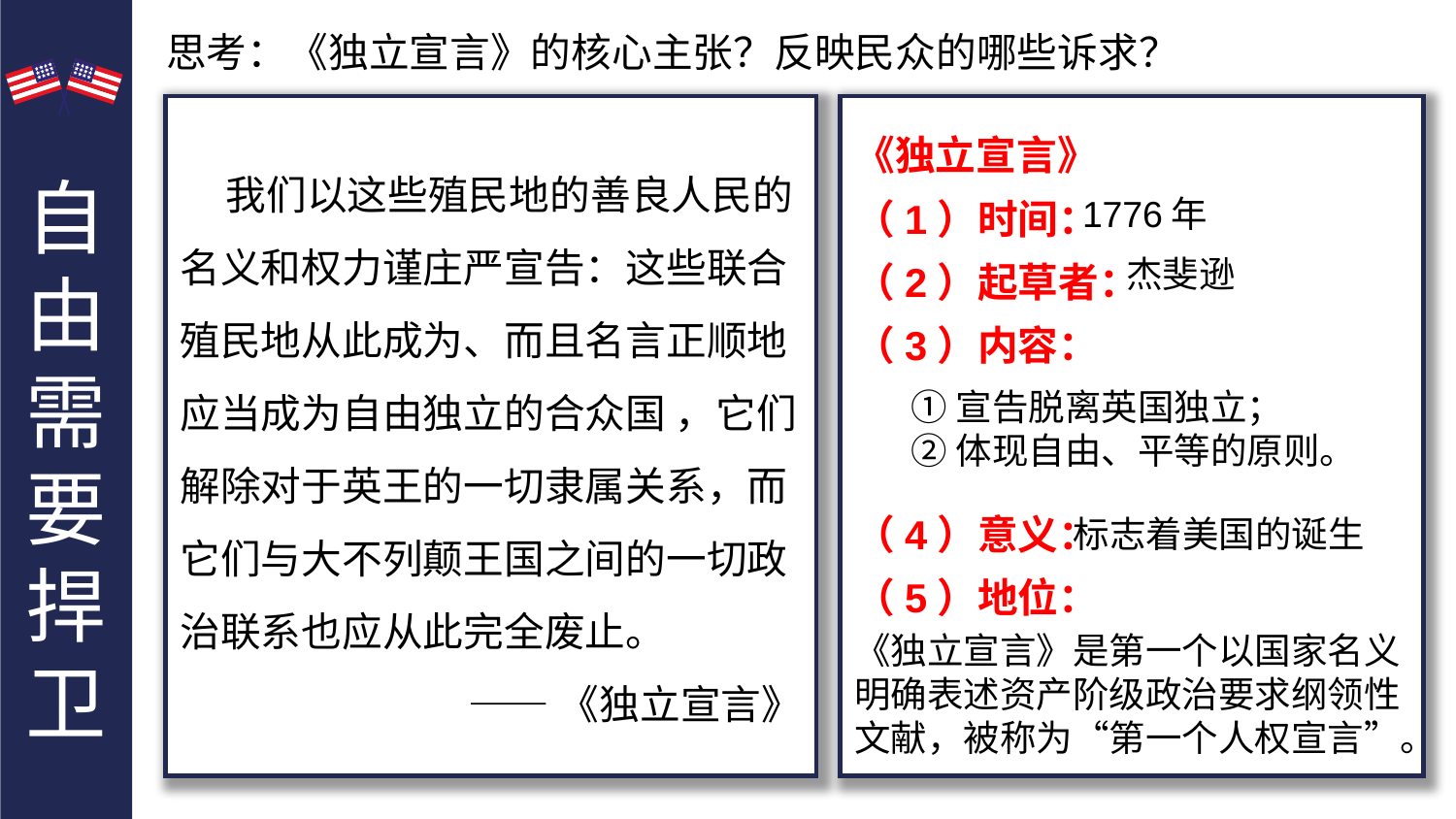

自由需要捍卫

思考：《独立宣言》的核心主张？反映民众的哪些诉求？
    我们以这些殖民地的善良人民的名义和权力谨庄严宣告：这些联合殖民地从此成为、而且名言正顺地应当成为自由独立的合众国 ，它们解除对于英王的一切隶属关系，而它们与大不列颠王国之间的一切政治联系也应从此完全废止。
——《独立宣言》
《独立宣言》
（1）时间：
（2）起草者：
（3）内容：

（4）意义：
（5）地位：

1776年
杰斐逊
①宣告脱离英国独立；
②体现自由、平等的原则。
标志着美国的诞生
《独立宣言》是第一个以国家名义明确表述资产阶级政治要求纲领性文献，被称为“第一个人权宣言”。